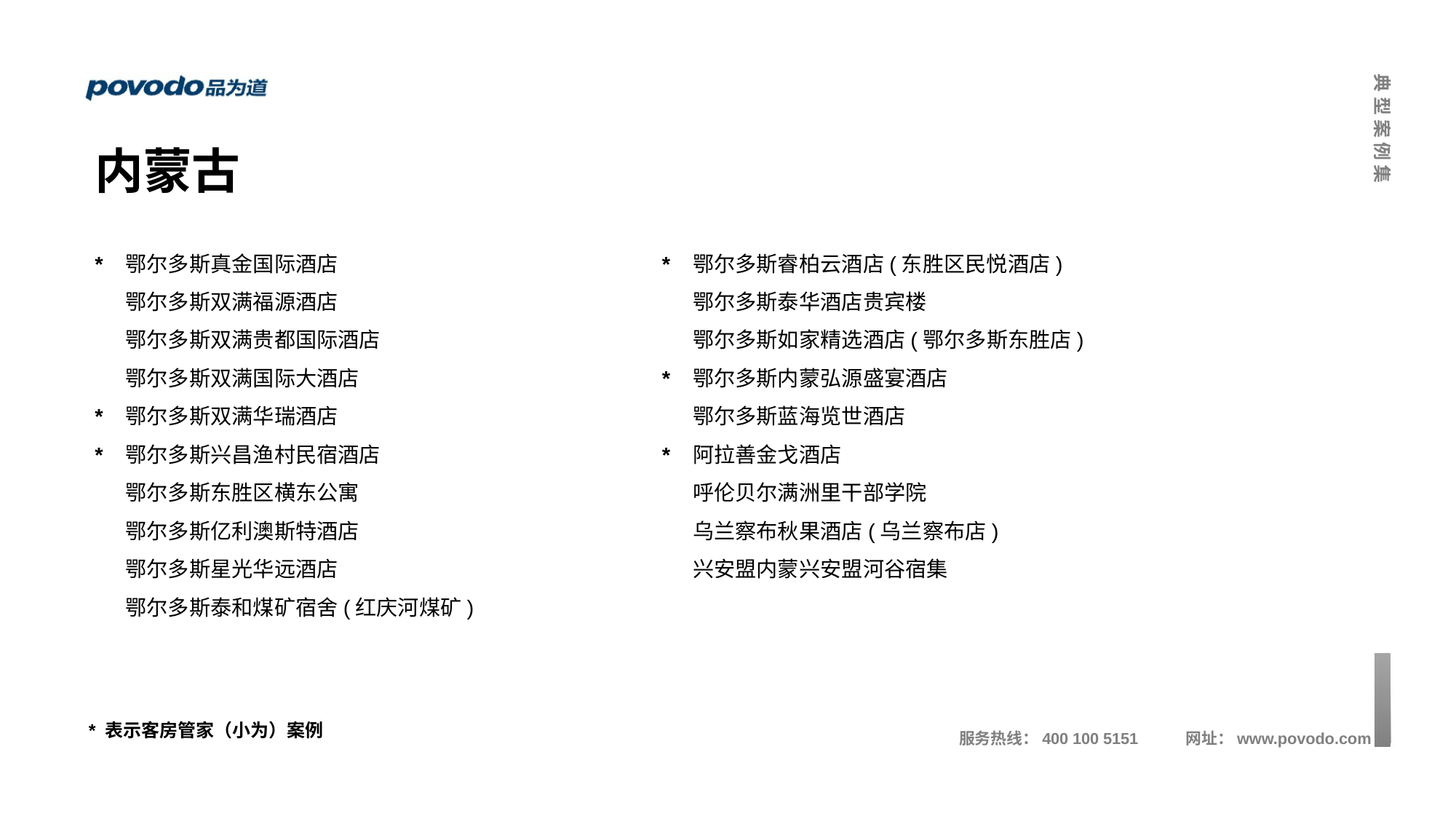

内蒙古
*

*
*

*

*

*

鄂尔多斯真金国际酒店
鄂尔多斯双满福源酒店
鄂尔多斯双满贵都国际酒店
鄂尔多斯双满国际大酒店
鄂尔多斯双满华瑞酒店
鄂尔多斯兴昌渔村民宿酒店
鄂尔多斯东胜区横东公寓
鄂尔多斯亿利澳斯特酒店
鄂尔多斯星光华远酒店
鄂尔多斯泰和煤矿宿舍(红庆河煤矿)

鄂尔多斯睿柏云酒店(东胜区民悦酒店)
鄂尔多斯泰华酒店贵宾楼
鄂尔多斯如家精选酒店(鄂尔多斯东胜店)
鄂尔多斯内蒙弘源盛宴酒店
鄂尔多斯蓝海览世酒店
阿拉善金戈酒店
呼伦贝尔满洲里干部学院
乌兰察布秋果酒店(乌兰察布店)
兴安盟内蒙兴安盟河谷宿集